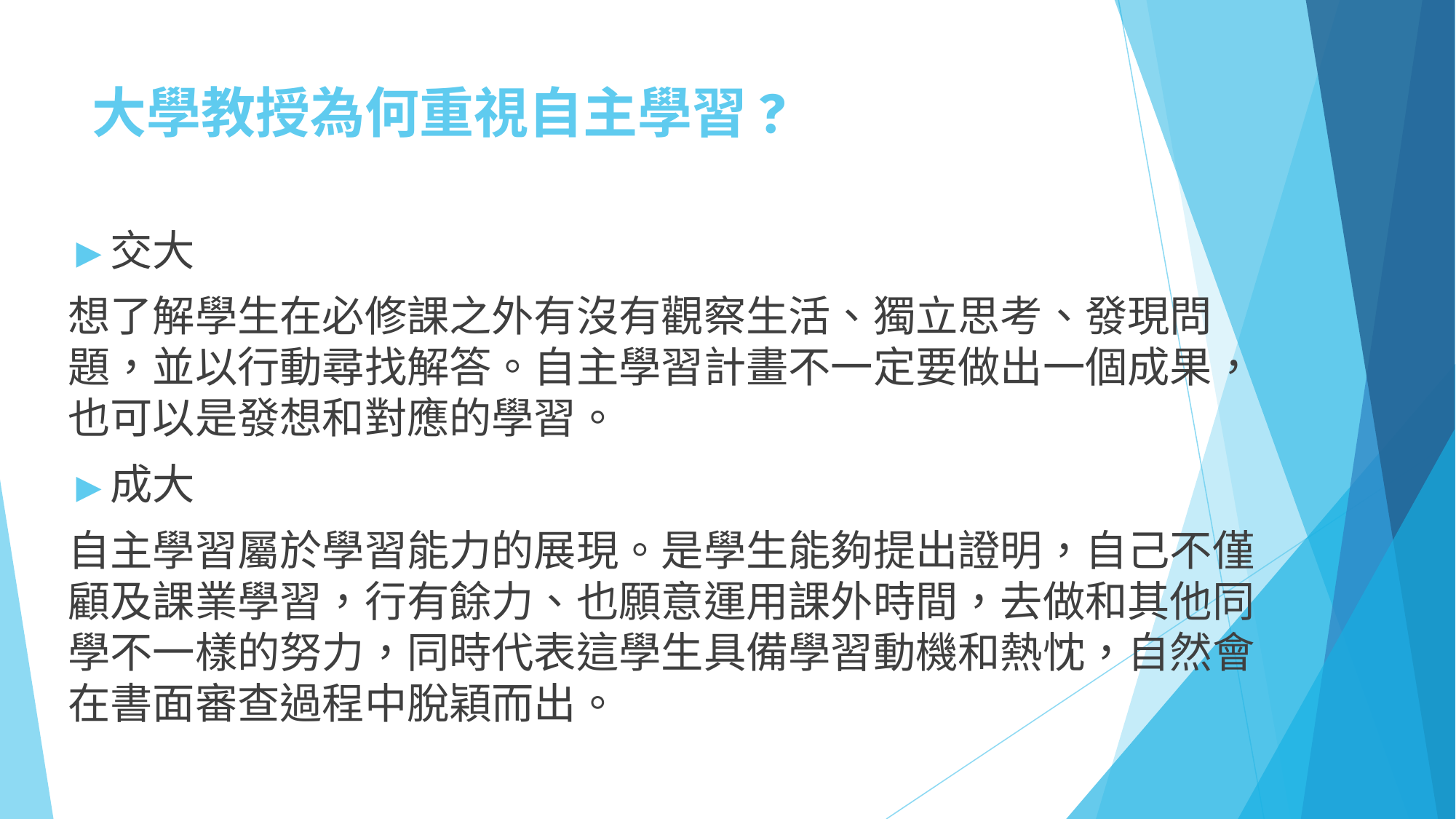

# 大學教授為何重視自主學習?
交大
想了解學生在必修課之外有沒有觀察生活、獨立思考、發現問題，並以行動尋找解答。自主學習計畫不一定要做出一個成果，也可以是發想和對應的學習。
成大
自主學習屬於學習能力的展現。是學生能夠提出證明，自己不僅顧及課業學習，行有餘力、也願意運用課外時間，去做和其他同學不一樣的努力，同時代表這學生具備學習動機和熱忱，自然會在書面審查過程中脫穎而出。